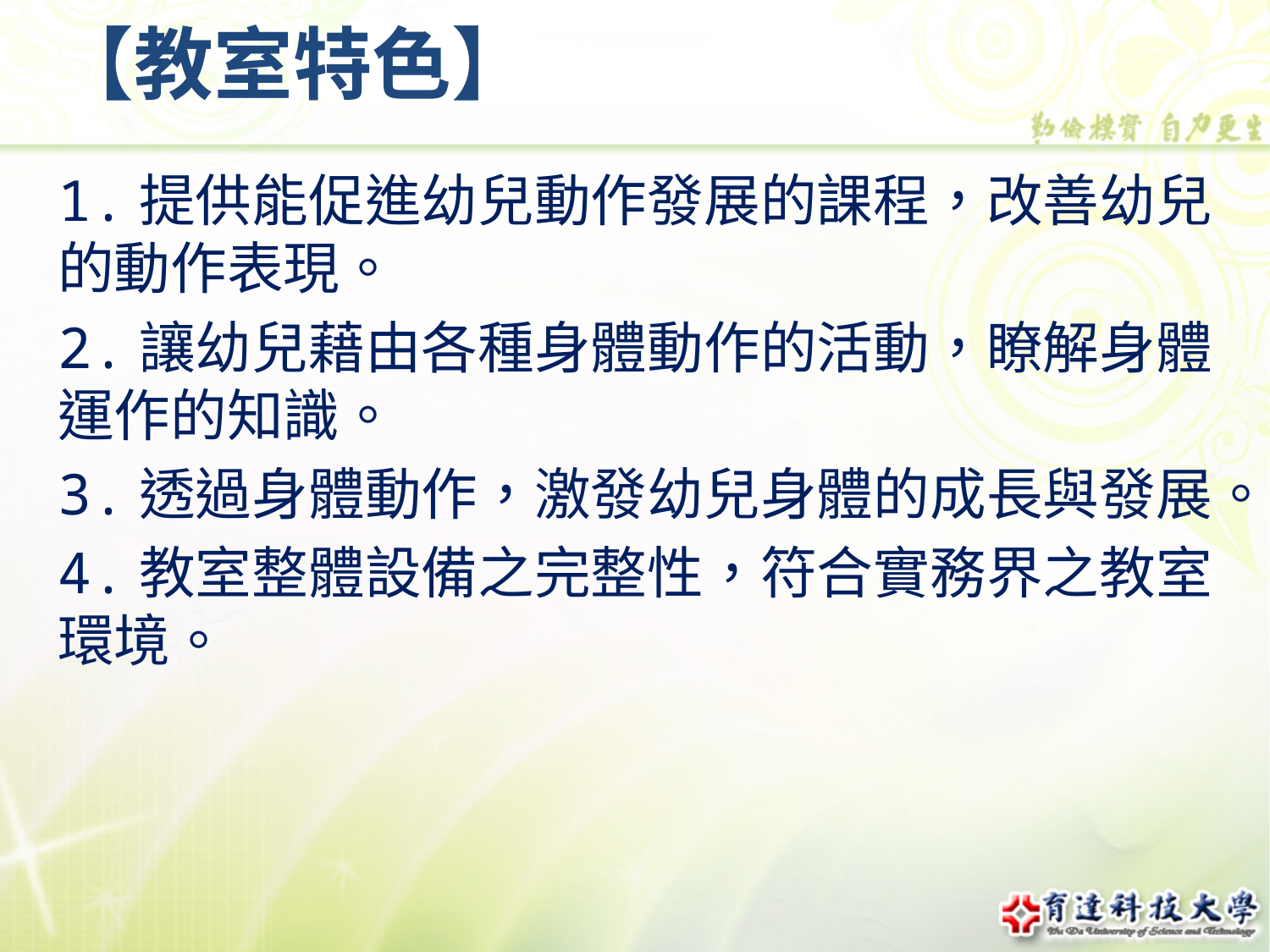

# 【教室特色】
1.提供能促進幼兒動作發展的課程，改善幼兒的動作表現。
2.讓幼兒藉由各種身體動作的活動，瞭解身體運作的知識。
3.透過身體動作，激發幼兒身體的成長與發展。
4.教室整體設備之完整性，符合實務界之教室環境。